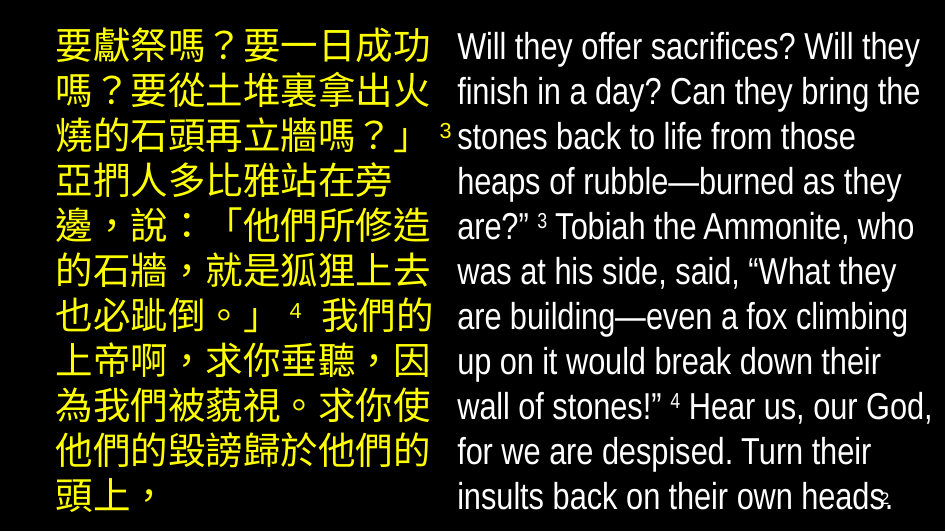

要獻祭嗎？要一日成功嗎？要從土堆裏拿出火燒的石頭再立牆嗎？」3 亞捫人多比雅站在旁邊，說：「他們所修造的石牆，就是狐狸上去也必跐倒。」4 我們的上帝啊，求你垂聽，因為我們被藐視。求你使他們的毀謗歸於他們的頭上，
Will they offer sacrifices? Will they finish in a day? Can they bring the stones back to life from those heaps of rubble—burned as they are?” 3 Tobiah the Ammonite, who was at his side, said, “What they are building—even a fox climbing up on it would break down their wall of stones!” 4 Hear us, our God, for we are despised. Turn their insults back on their own heads.
2